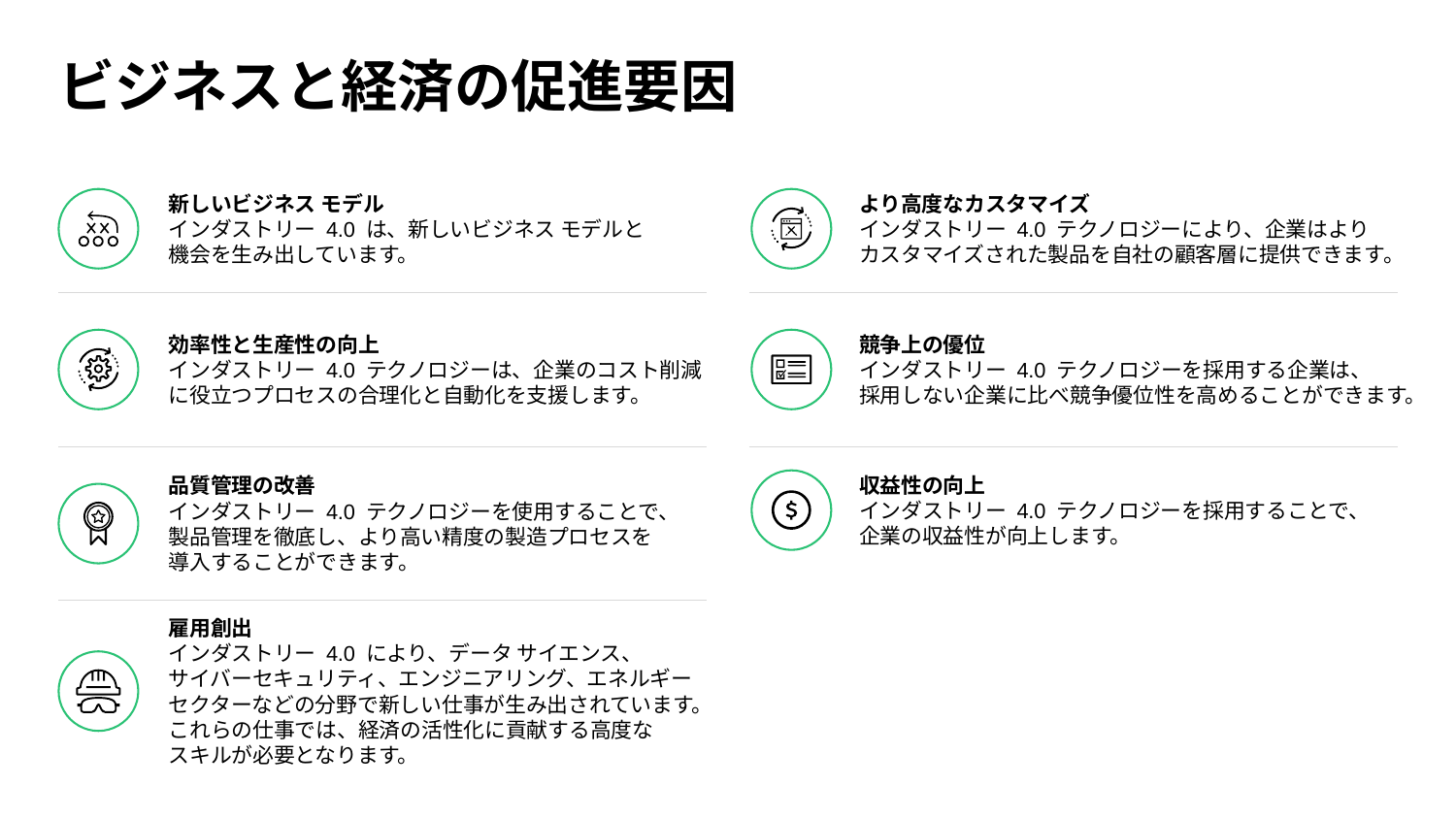

# ビジネスと経済の促進要因

新しいビジネス モデル
インダストリー 4.0 は、新しいビジネス モデルと
機会を生み出しています。
より高度なカスタマイズ
インダストリー 4.0 テクノロジーにより、企業はより
カスタマイズされた製品を自社の顧客層に提供できます。

効率性と生産性の向上
インダストリー 4.0 テクノロジーは、企業のコスト削減に役立つプロセスの合理化と自動化を支援します。
競争上の優位
インダストリー 4.0 テクノロジーを採用する企業は、
採用しない企業に比べ競争優位性を高めることができます。

収益性の向上
インダストリー 4.0 テクノロジーを採用することで、
企業の収益性が向上します。
品質管理の改善
インダストリー 4.0 テクノロジーを使用することで、
製品管理を徹底し、より高い精度の製造プロセスを
導入することができます。

雇用創出
インダストリー 4.0 により、データ サイエンス、
サイバーセキュリティ、エンジニアリング、エネルギー セクターなどの分野で新しい仕事が生み出されています。これらの仕事では、経済の活性化に貢献する高度な
スキルが必要となります。